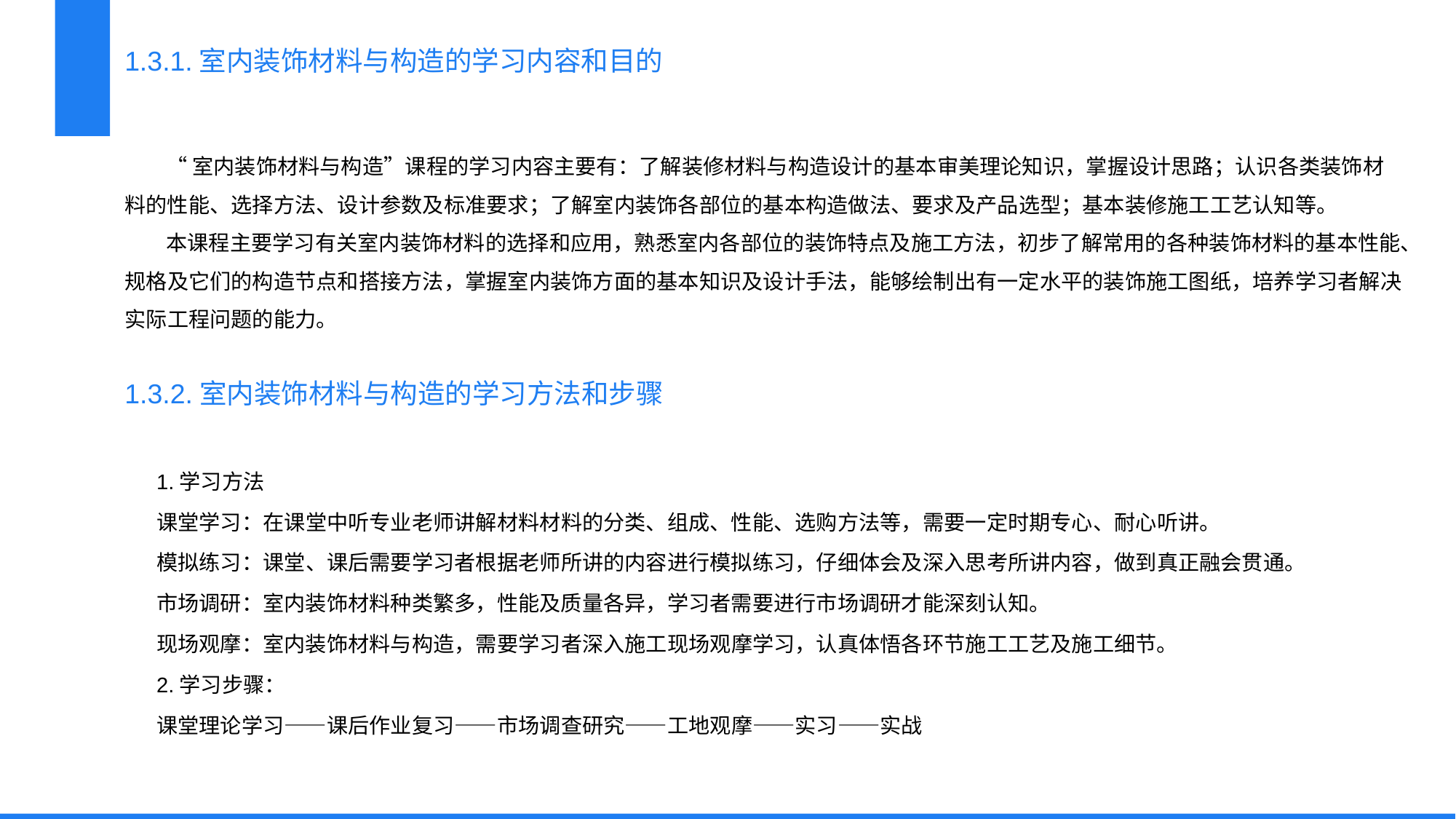

1.3.1.室内装饰材料与构造的学习内容和目的
  “室内装饰材料与构造”课程的学习内容主要有：了解装修材料与构造设计的基本审美理论知识，掌握设计思路；认识各类装饰材料的性能、选择方法、设计参数及标准要求；了解室内装饰各部位的基本构造做法、要求及产品选型；基本装修施工工艺认知等。
 本课程主要学习有关室内装饰材料的选择和应用，熟悉室内各部位的装饰特点及施工方法，初步了解常用的各种装饰材料的基本性能、规格及它们的构造节点和搭接方法，掌握室内装饰方面的基本知识及设计手法，能够绘制出有一定水平的装饰施工图纸，培养学习者解决实际工程问题的能力。
1.3.2.室内装饰材料与构造的学习方法和步骤
1.学习方法
课堂学习：在课堂中听专业老师讲解材料材料的分类、组成、性能、选购方法等，需要一定时期专心、耐心听讲。
模拟练习：课堂、课后需要学习者根据老师所讲的内容进行模拟练习，仔细体会及深入思考所讲内容，做到真正融会贯通。
市场调研：室内装饰材料种类繁多，性能及质量各异，学习者需要进行市场调研才能深刻认知。
现场观摩：室内装饰材料与构造，需要学习者深入施工现场观摩学习，认真体悟各环节施工工艺及施工细节。
2.学习步骤：
课堂理论学习——课后作业复习——市场调查研究——工地观摩——实习——实战